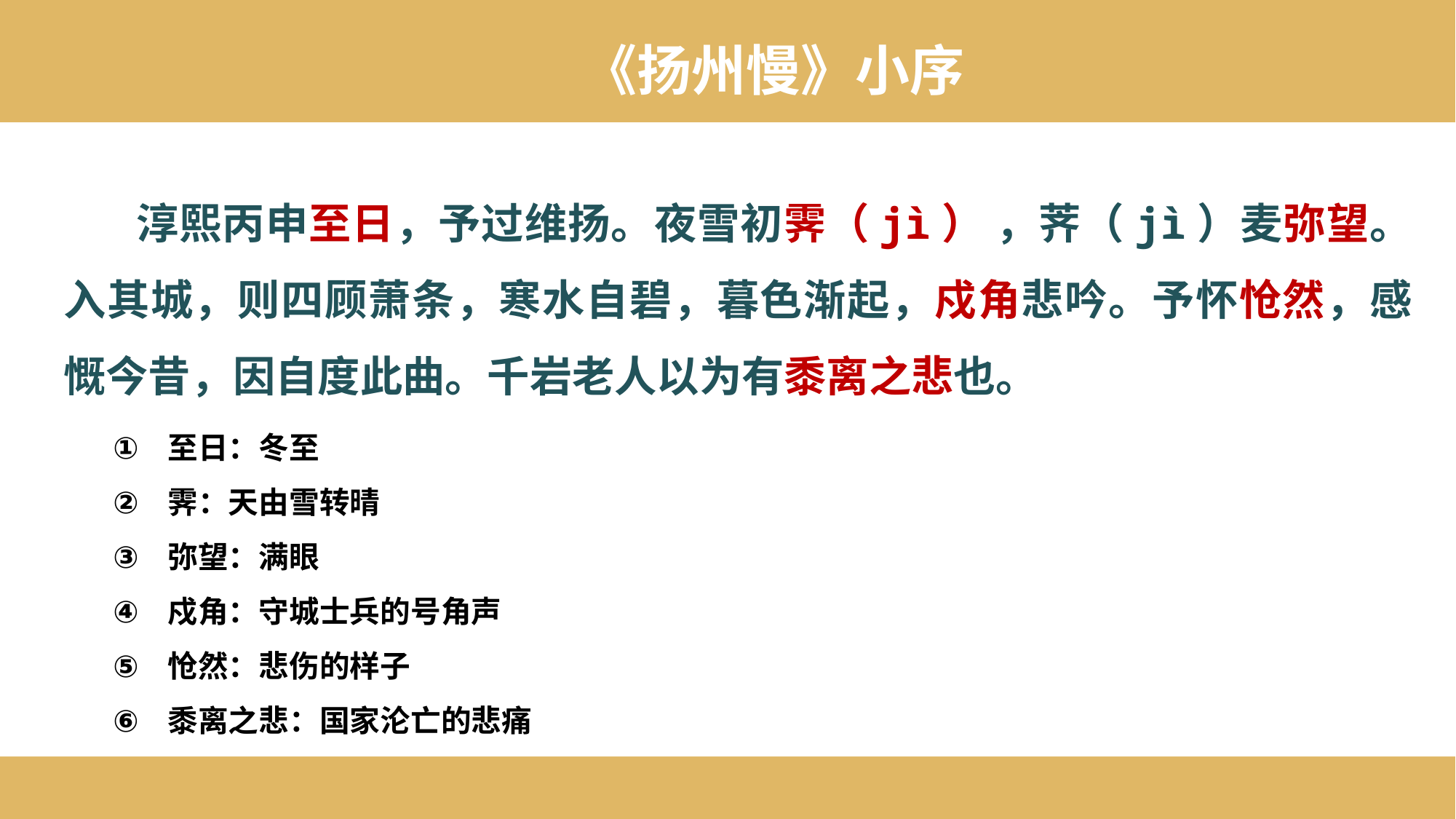

《扬州慢》小序

淳熙丙申至日，予过维扬。夜雪初霁（jì） ，荠（jì）麦弥望。入其城，则四顾萧条，寒水自碧，暮色渐起，戍角悲吟。予怀怆然，感慨今昔，因自度此曲。千岩老人以为有黍离之悲也。
至日：冬至
霁：天由雪转晴
弥望：满眼
戍角：守城士兵的号角声
怆然：悲伤的样子
黍离之悲：国家沦亡的悲痛